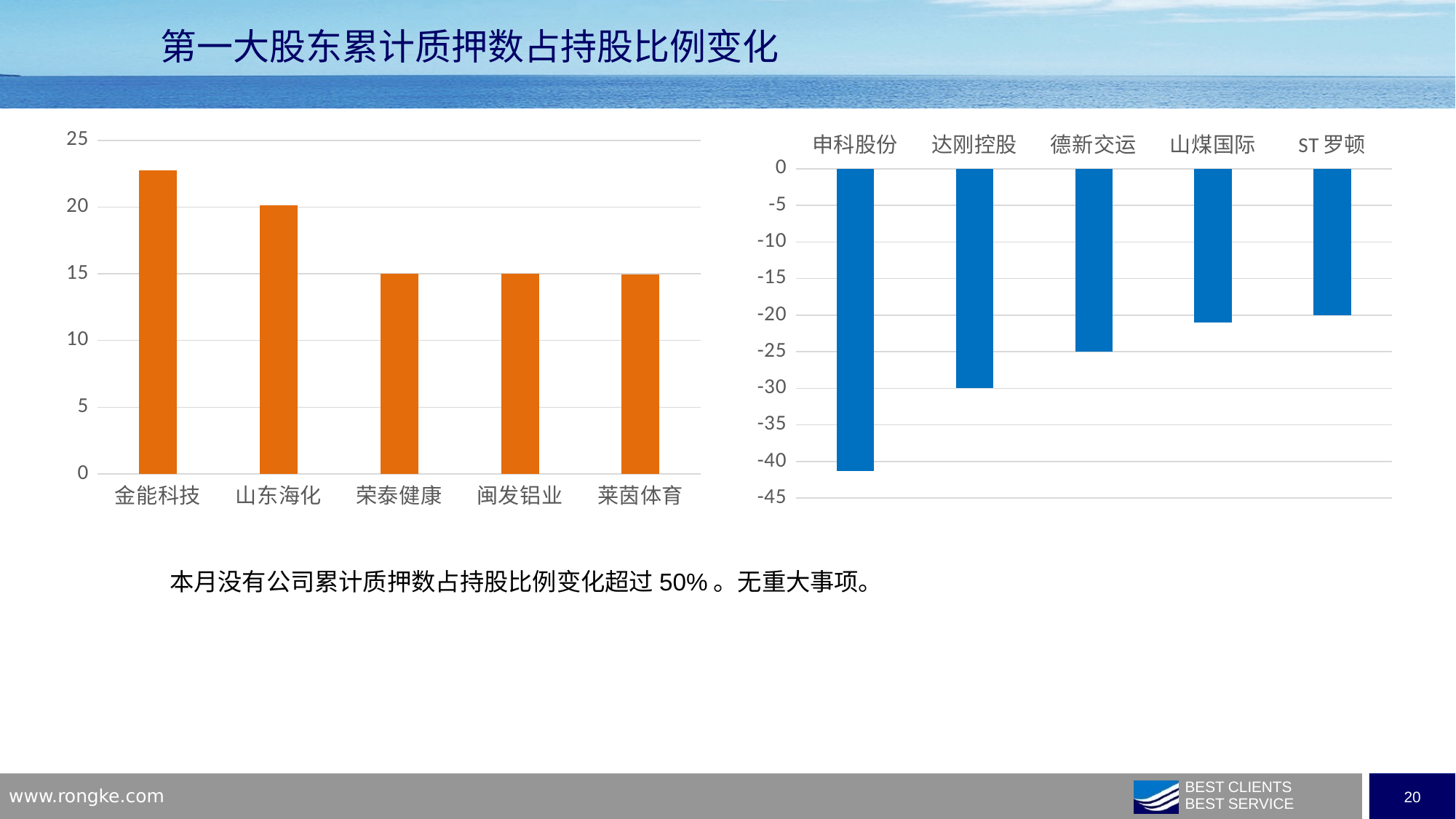

第一大股东累计质押数占持股比例变化

[unsupported chart]

[unsupported chart]

本月没有公司累计质押数占持股比例变化超过50%。无重大事项。